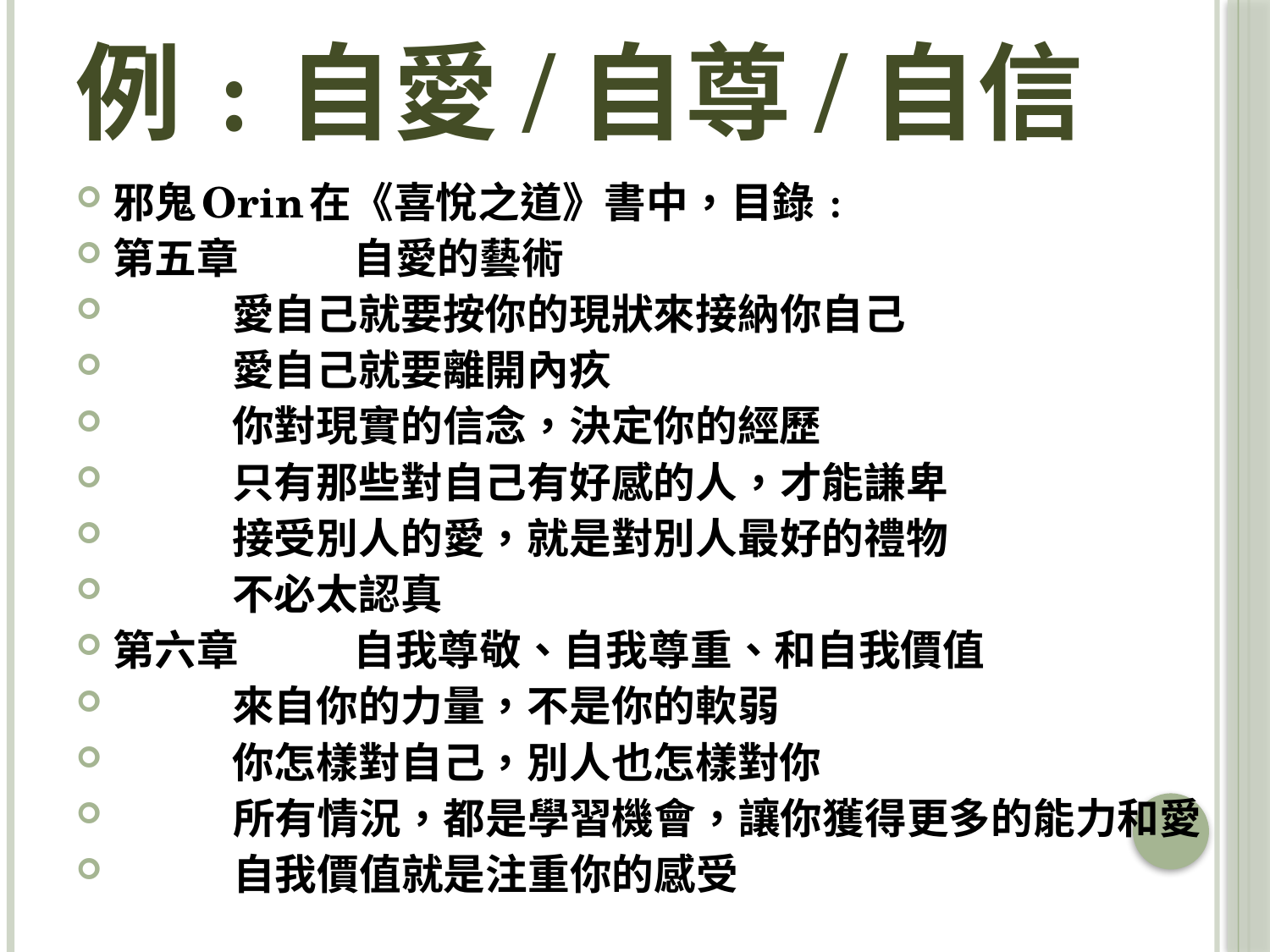

# 例﹕自愛/自尊/自信
邪鬼Orin在《喜悅之道》書中，目錄﹕
第五章            自愛的藝術
            愛自己就要按你的現狀來接納你自己
            愛自己就要離開內疚
            你對現實的信念，決定你的經歷
            只有那些對自己有好感的人，才能謙卑
            接受別人的愛，就是對別人最好的禮物
            不必太認真
第六章            自我尊敬、自我尊重、和自我價值
            來自你的力量，不是你的軟弱
            你怎樣對自己，別人也怎樣對你
  	     所有情況，都是學習機會，讓你獲得更多的能力和愛
  	     自我價值就是注重你的感受